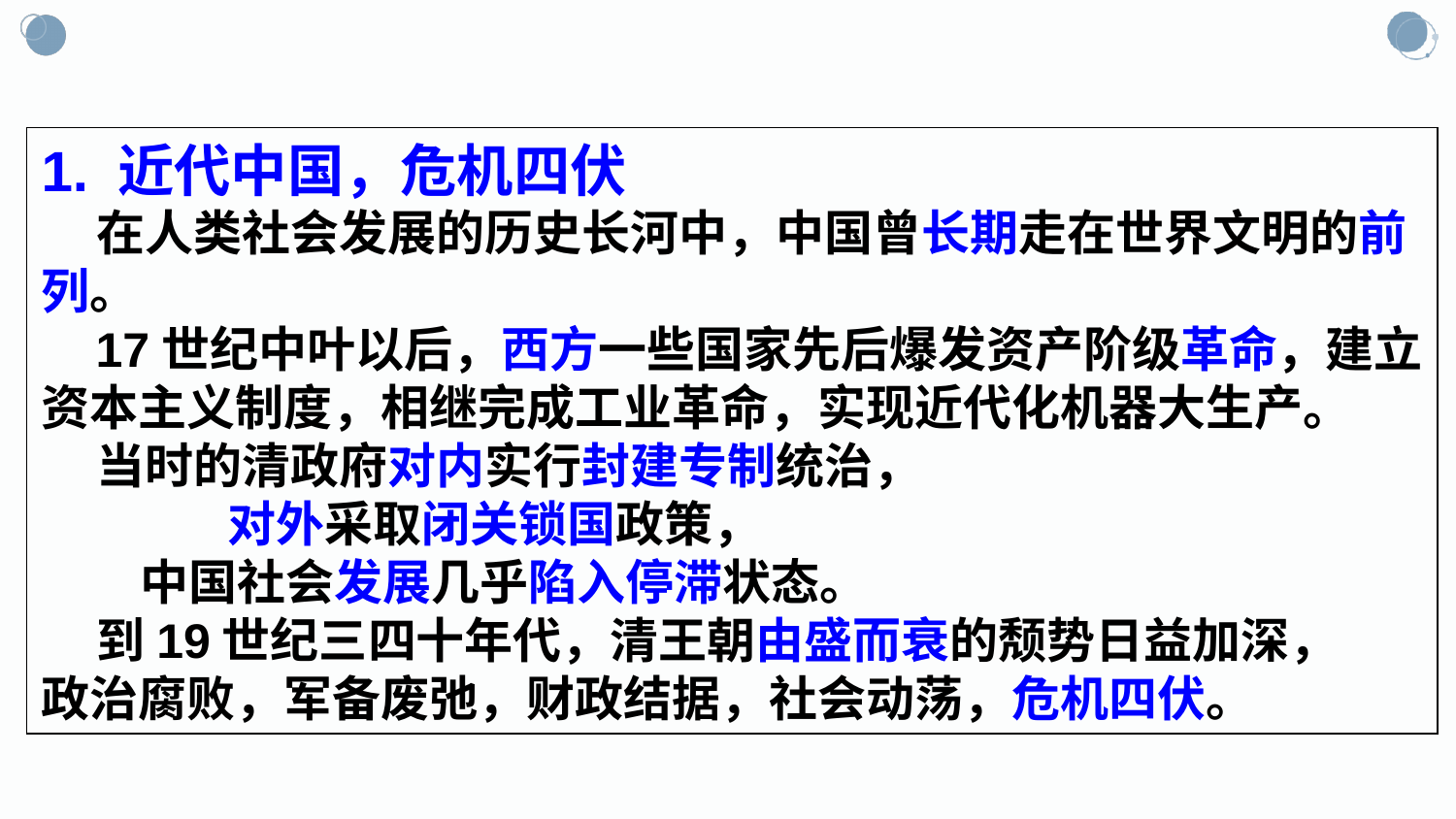

1. 近代中国，危机四伏
    在人类社会发展的历史长河中，中国曾长期走在世界文明的前列。
    17世纪中叶以后，西方一些国家先后爆发资产阶级革命，建立资本主义制度，相继完成工业革命，实现近代化机器大生产。
    当时的清政府对内实行封建专制统治，
                对外采取闭关锁国政策，
        中国社会发展几乎陷入停滞状态。
    到19世纪三四十年代，清王朝由盛而衰的颓势日益加深，
政治腐败，军备废弛，财政结据，社会动荡，危机四伏。